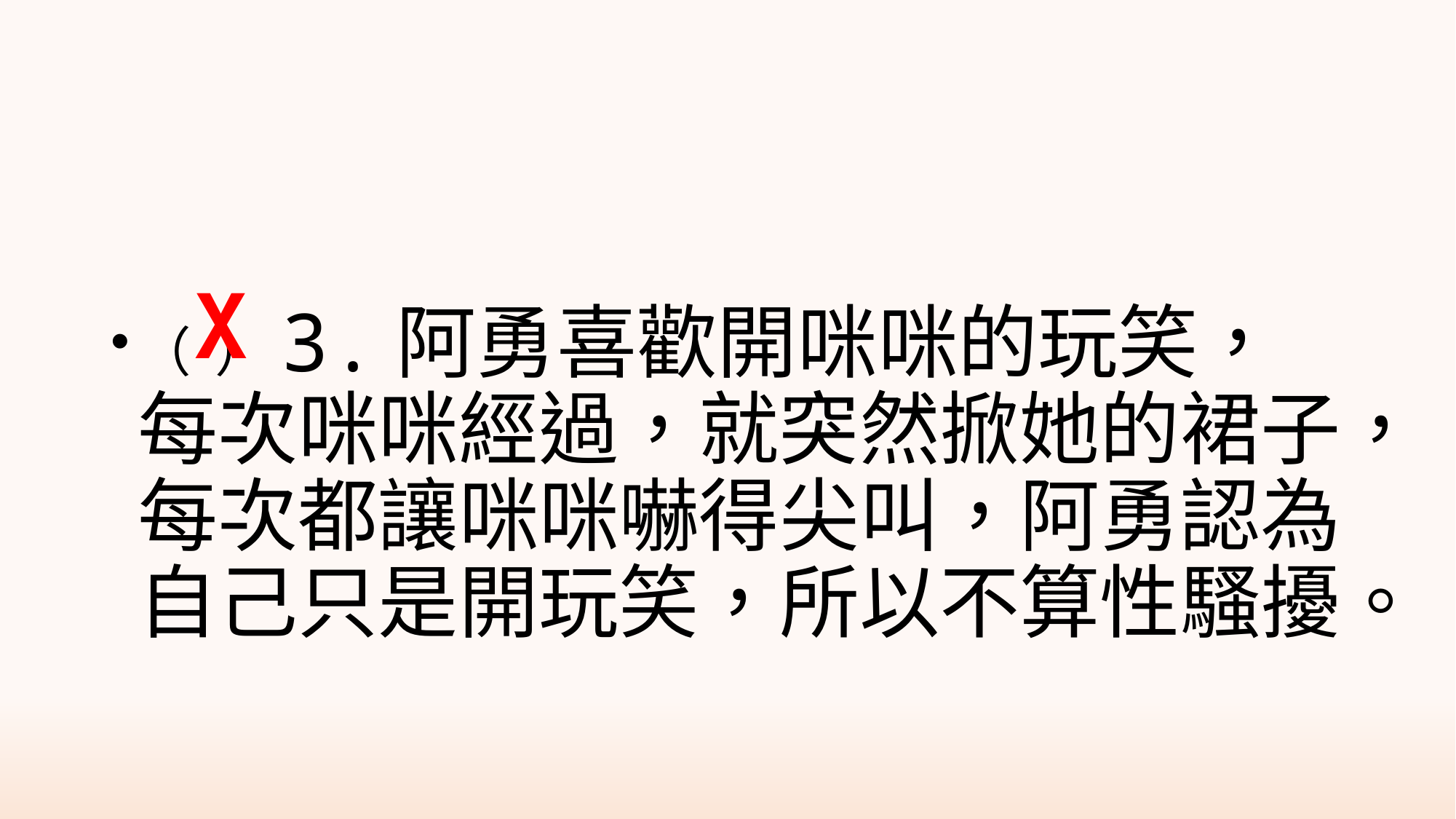

（  ）3.阿勇喜歡開咪咪的玩笑，每次咪咪經過，就突然掀她的裙子，每次都讓咪咪嚇得尖叫，阿勇認為自己只是開玩笑，所以不算性騷擾。

X